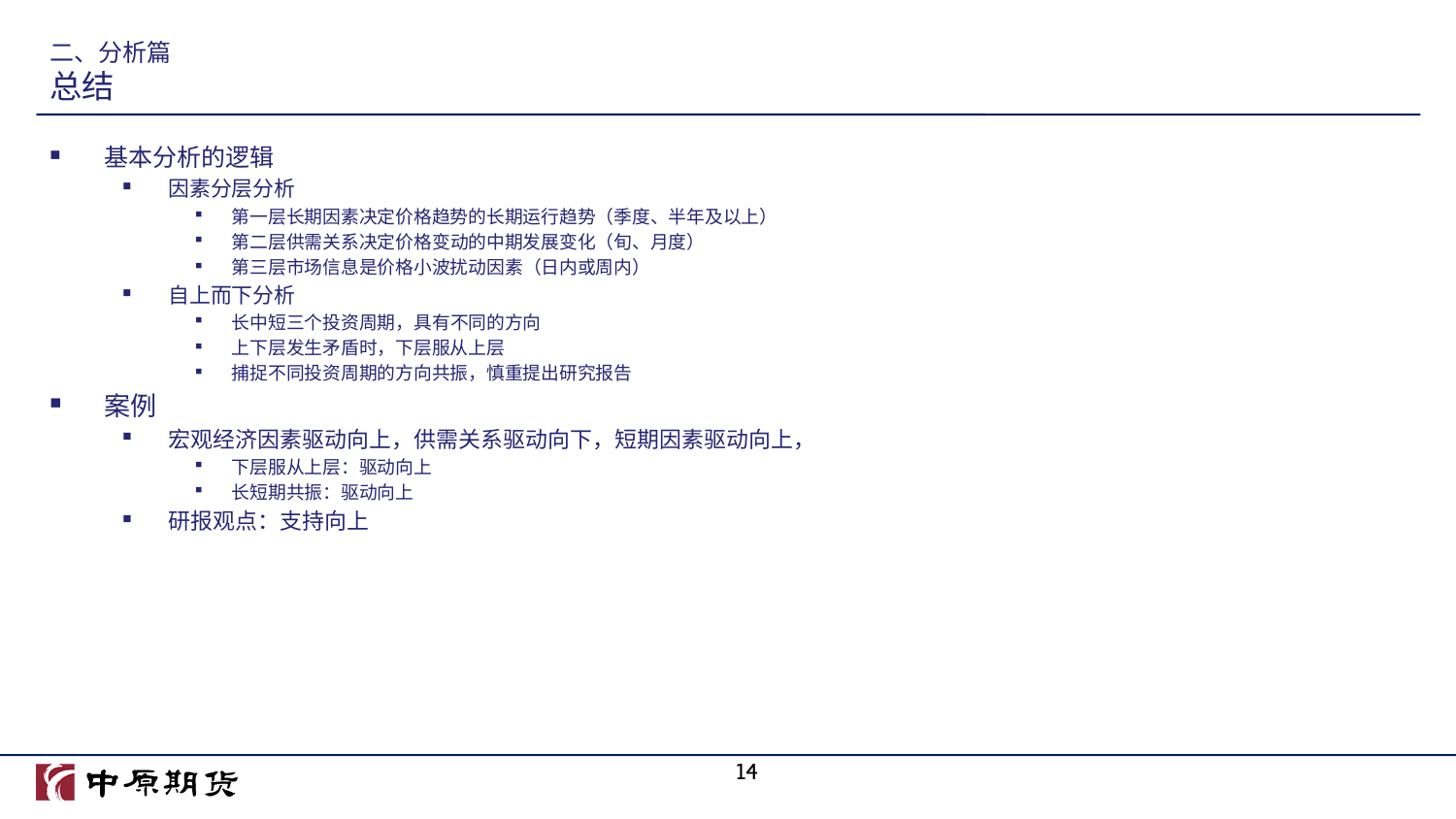

# 二、分析篇 总结
基本分析的逻辑
因素分层分析
第一层长期因素决定价格趋势的长期运行趋势（季度、半年及以上）
第二层供需关系决定价格变动的中期发展变化（旬、月度）
第三层市场信息是价格小波扰动因素（日内或周内）
自上而下分析
长中短三个投资周期，具有不同的方向
上下层发生矛盾时，下层服从上层
捕捉不同投资周期的方向共振，慎重提出研究报告
案例
宏观经济因素驱动向上，供需关系驱动向下，短期因素驱动向上，
下层服从上层：驱动向上
长短期共振：驱动向上
研报观点：支持向上

14